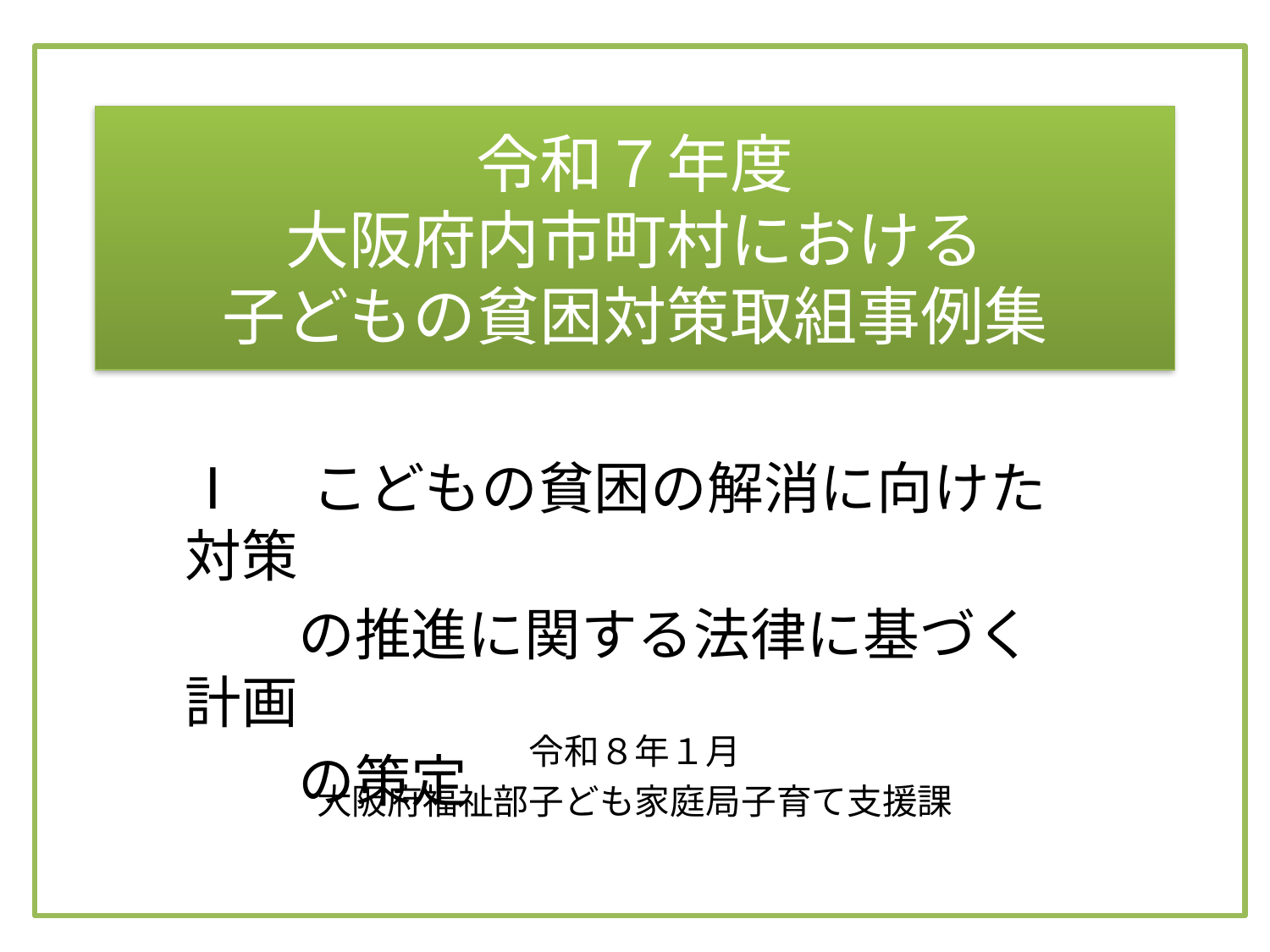

# 令和７年度 大阪府内市町村における 子どもの貧困対策取組事例集
Ⅰ　こどもの貧困の解消に向けた対策
　　の推進に関する法律に基づく計画
　　の策定
令和８年１月
大阪府福祉部子ども家庭局子育て支援課